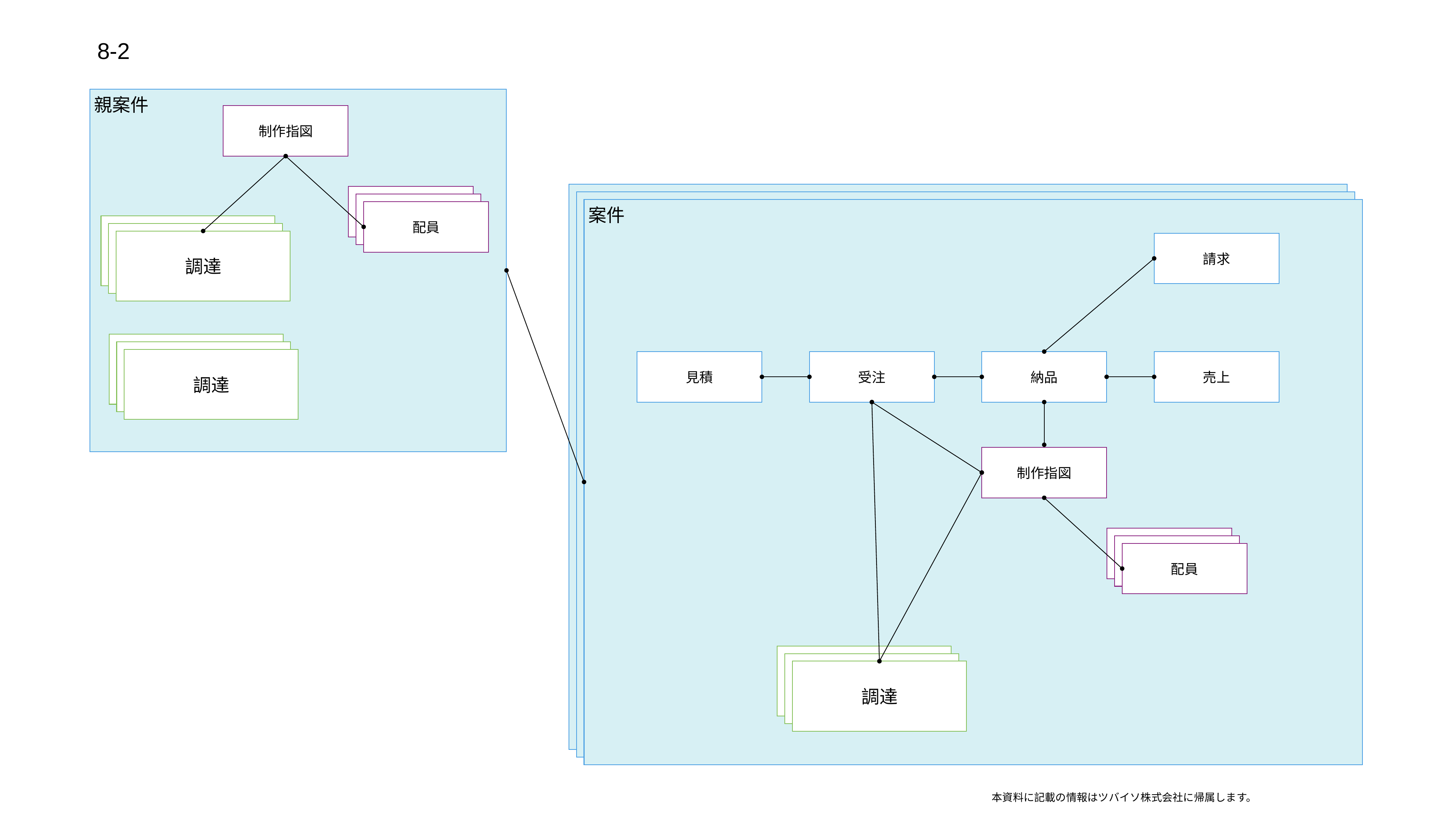

8-2
親案件
制作指図

案件
配員
配員
配員
調達
調達
調達
請求
調達
調達
調達
見積
受注
納品
売上
制作指図
配員
配員
配員
調達
調達
調達